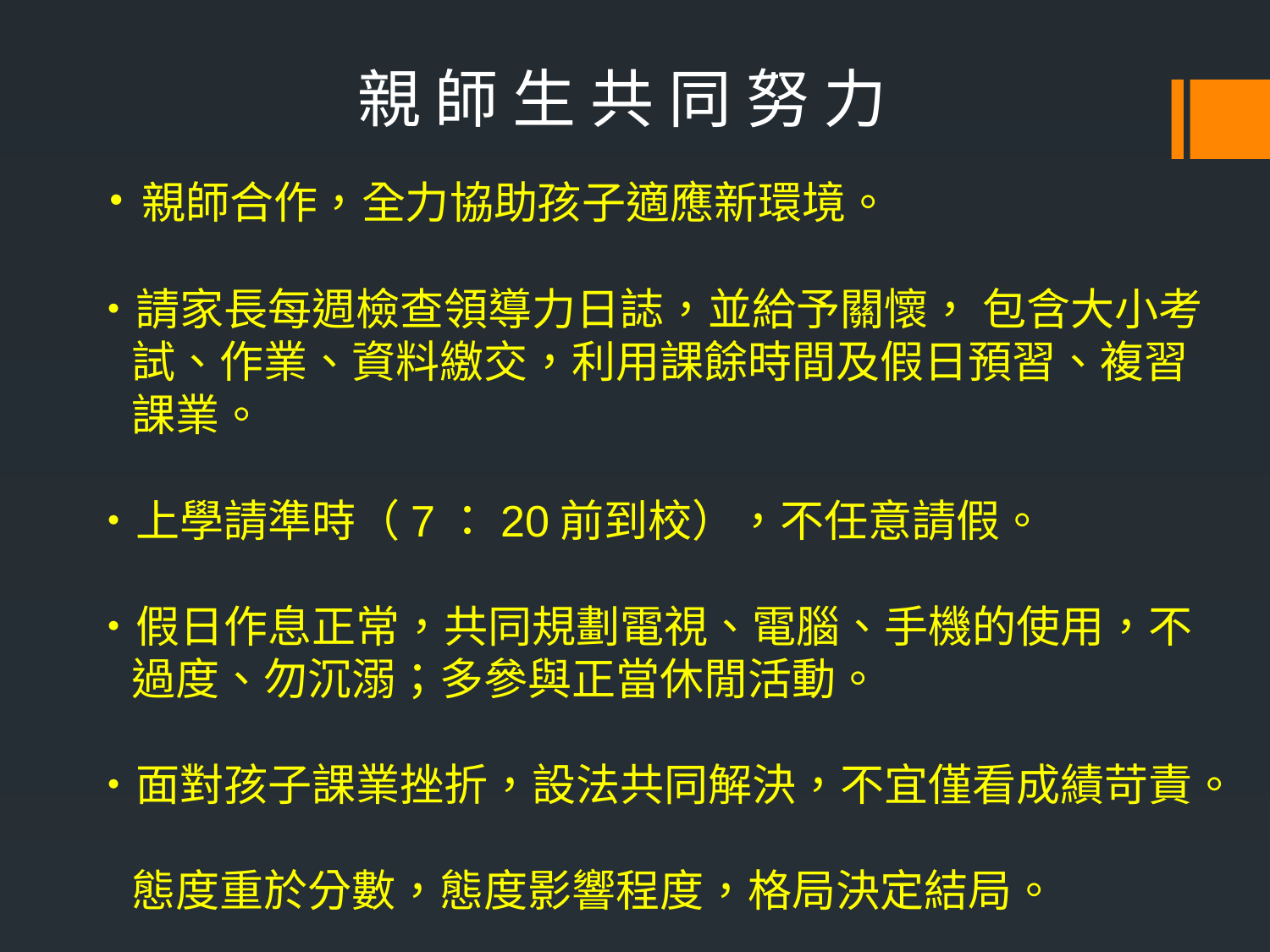

親 師 生 共 同 努 力
# ・親師合作，全力協助孩子適應新環境。 ・請家長每週檢查領導力日誌，並給予關懷， 包含大小考 試、作業、資料繳交，利用課餘時間及假日預習、複習 課業。 ・上學請準時（7：20前到校），不任意請假。 ・假日作息正常，共同規劃電視、電腦、手機的使用，不 過度、勿沉溺；多參與正當休閒活動。 ・面對孩子課業挫折，設法共同解決，不宜僅看成績苛責。 態度重於分數，態度影響程度，格局決定結局。